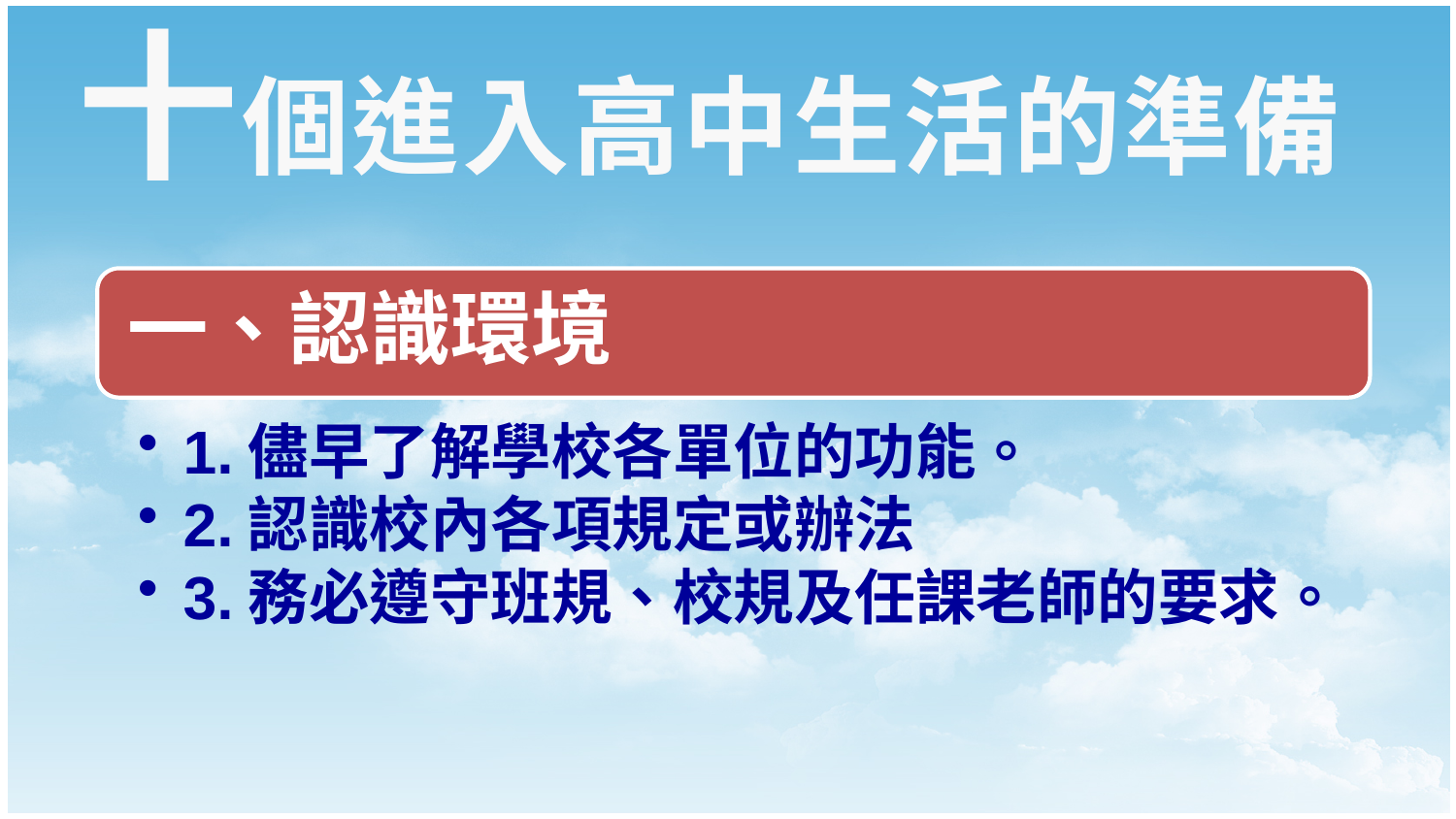

十個進入高中生活的準備
一、認識環境
1.儘早了解學校各單位的功能。
2.認識校內各項規定或辦法
3.務必遵守班規、校規及任課老師的要求。